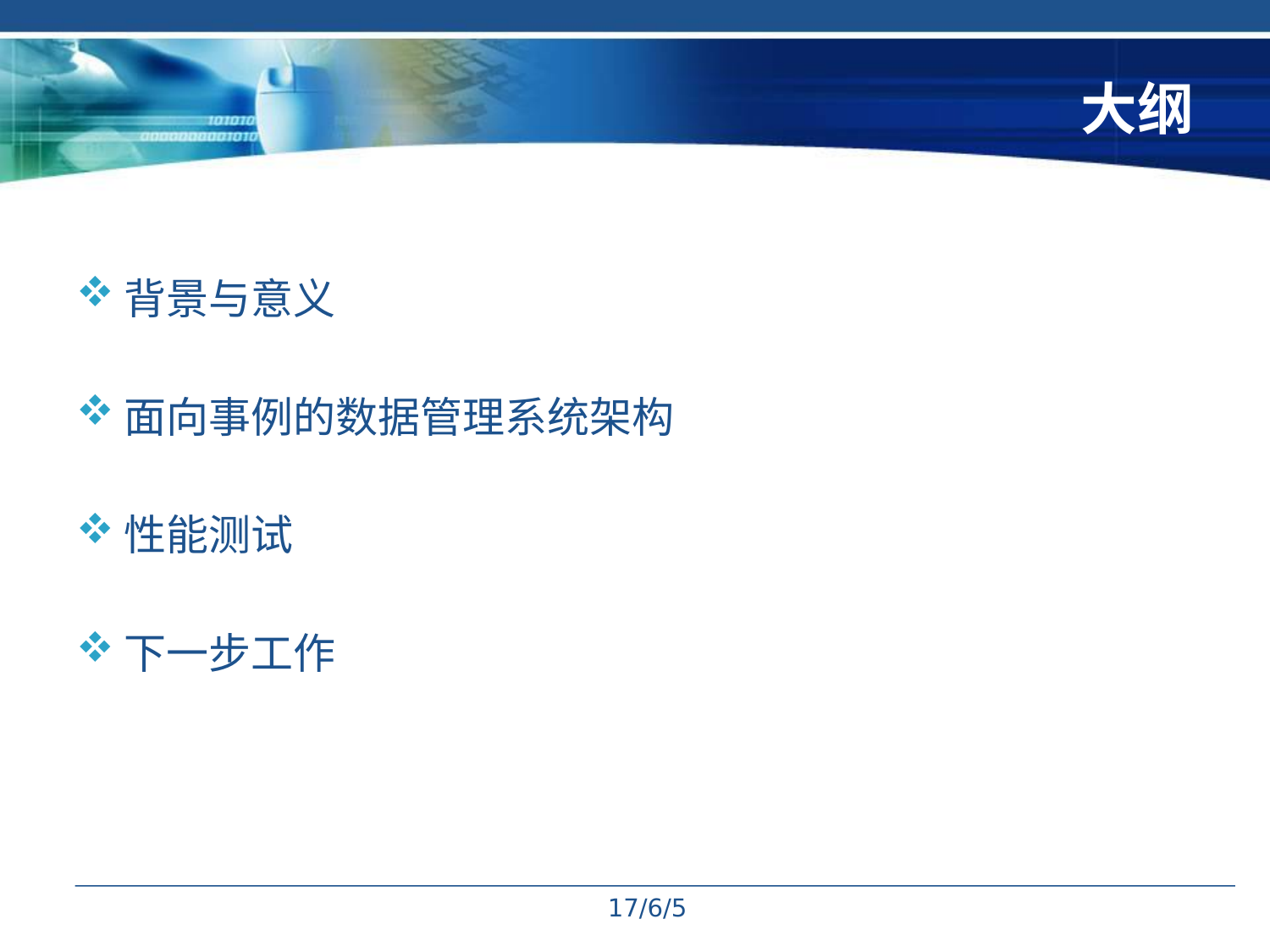

# 大纲

背景与意义

面向事例的数据管理系统架构

性能测试

下一步工作
17/6/5